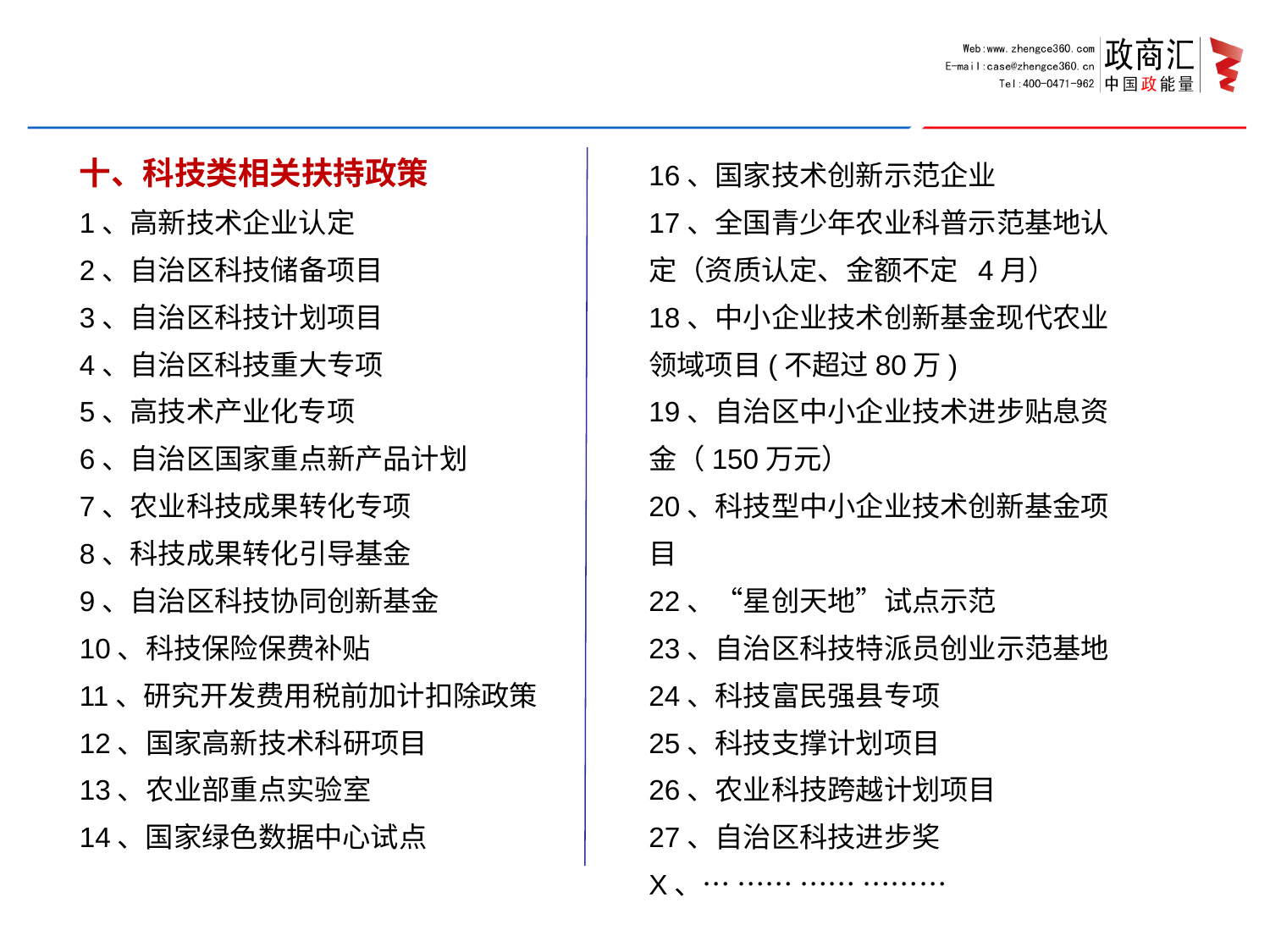

十、科技类相关扶持政策
1、高新技术企业认定
2、自治区科技储备项目
3、自治区科技计划项目
4、自治区科技重大专项
5、高技术产业化专项
6、自治区国家重点新产品计划
7、农业科技成果转化专项
8、科技成果转化引导基金
9、自治区科技协同创新基金
10、科技保险保费补贴
11、研究开发费用税前加计扣除政策
12、国家高新技术科研项目
13、农业部重点实验室
14、国家绿色数据中心试点
16、国家技术创新示范企业
17、全国青少年农业科普示范基地认定（资质认定、金额不定  4月）
18、中小企业技术创新基金现代农业领域项目(不超过80万)
19、自治区中小企业技术进步贴息资金（150万元）
20、科技型中小企业技术创新基金项目
22、“星创天地”试点示范
23、自治区科技特派员创业示范基地
24、科技富民强县专项
25、科技支撑计划项目
26、农业科技跨越计划项目
27、自治区科技进步奖
X、… …… …… ………